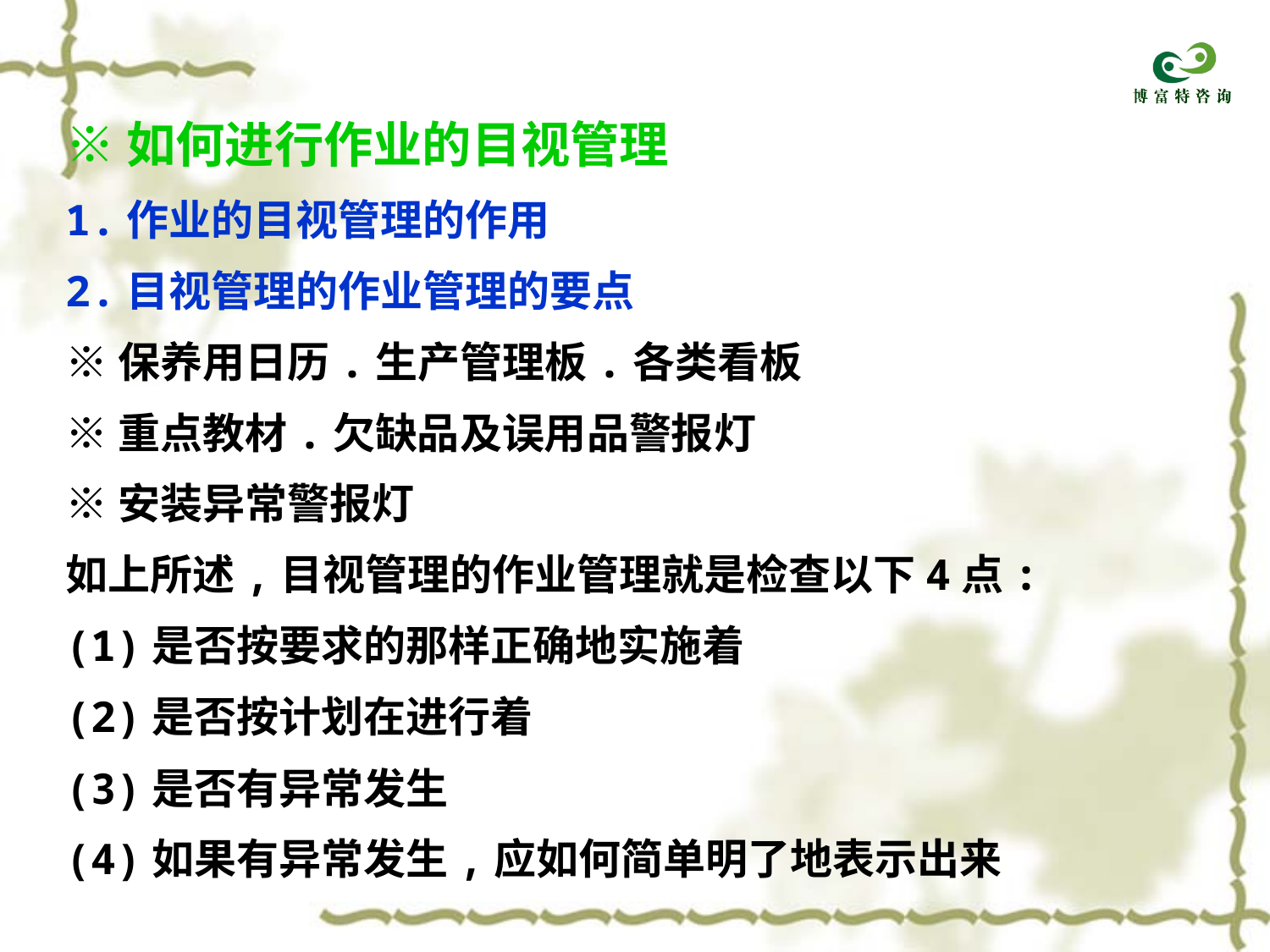

※如何进行作业的目视管理
1.作业的目视管理的作用
2.目视管理的作业管理的要点
※保养用日历.生产管理板.各类看板
※重点教材.欠缺品及误用品警报灯
※安装异常警报灯
如上所述,目视管理的作业管理就是检查以下4点:
(1)是否按要求的那样正确地实施着
(2)是否按计划在进行着
(3)是否有异常发生
(4)如果有异常发生,应如何简单明了地表示出来